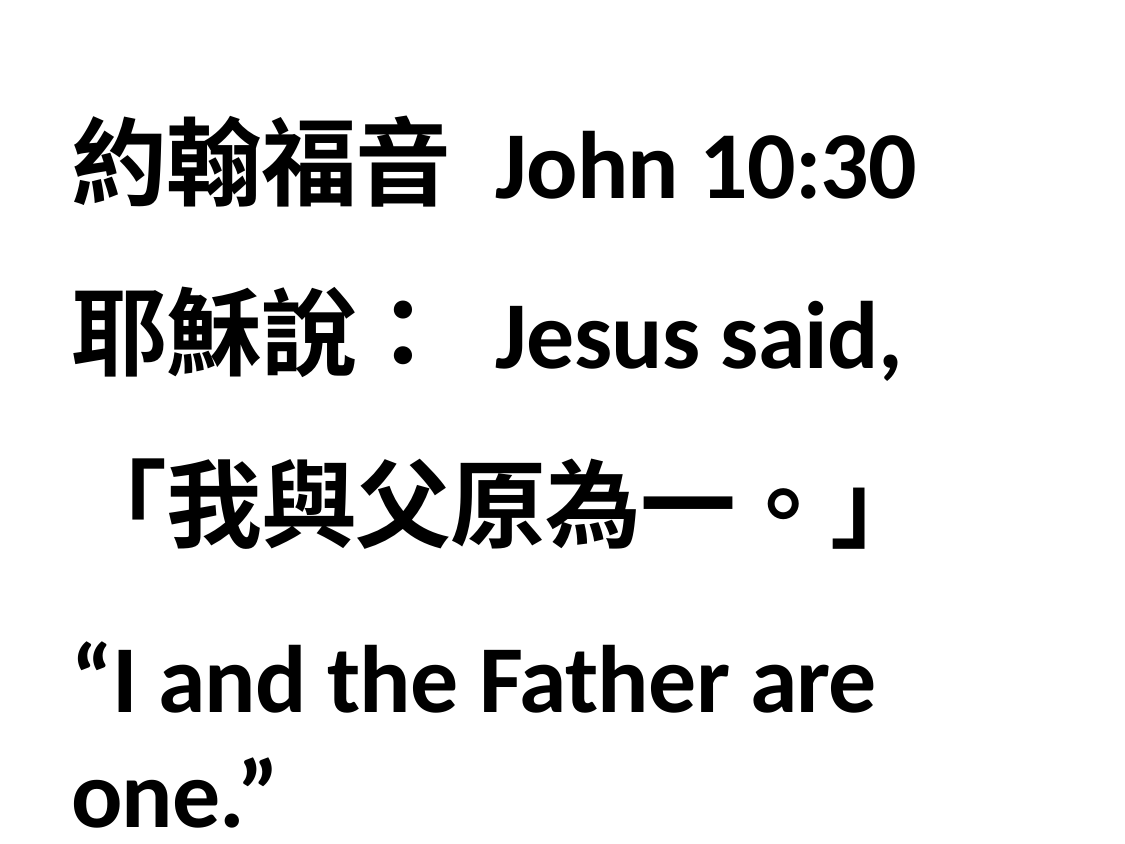

約翰福音 John 10:30

耶穌說： Jesus said,

「我與父原為一。」

“I and the Father are one.”